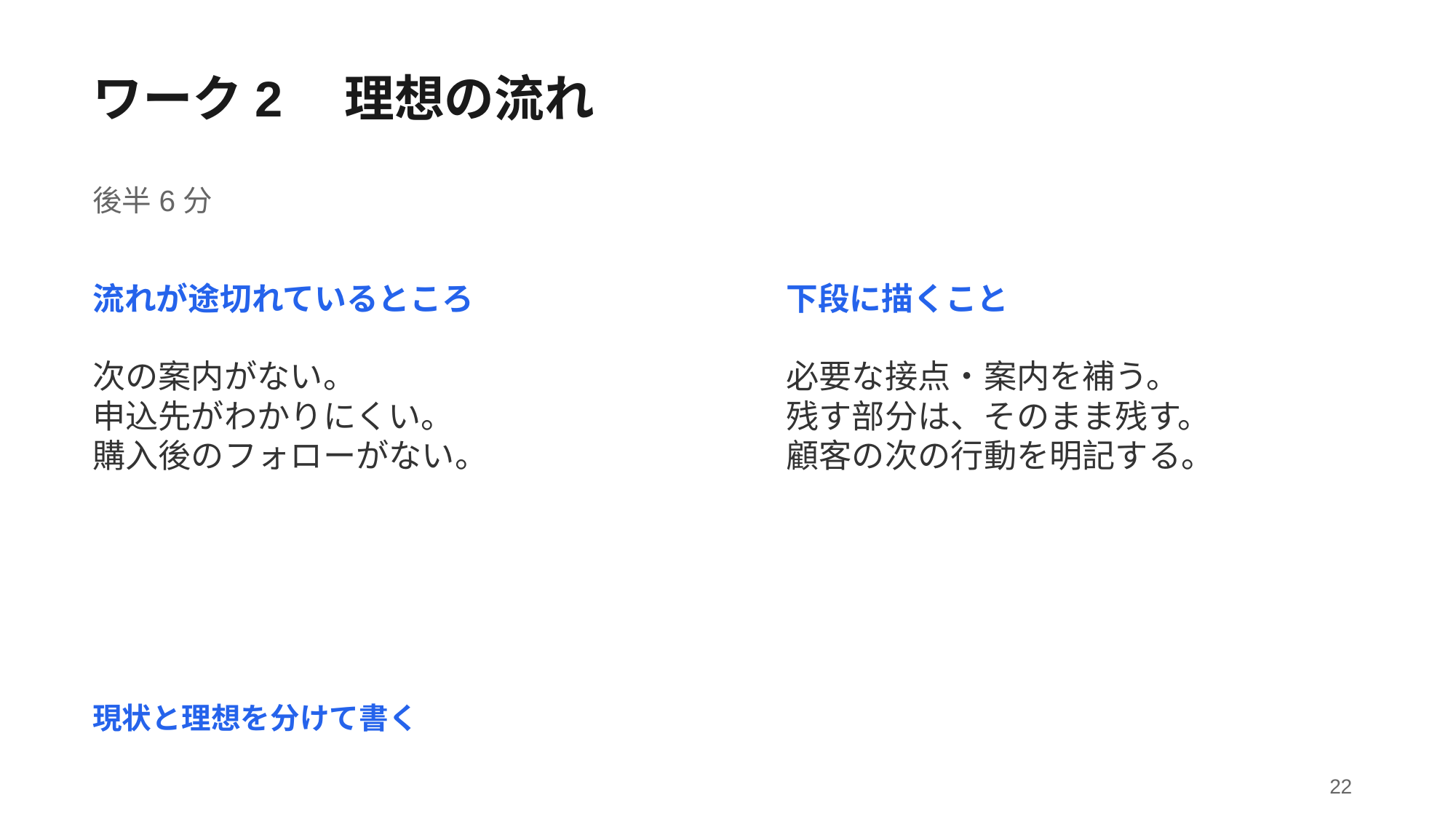

ワーク2　理想の流れ
後半6分
流れが途切れているところ
下段に描くこと
次の案内がない。
申込先がわかりにくい。
購入後のフォローがない。
必要な接点・案内を補う。
残す部分は、そのまま残す。
顧客の次の行動を明記する。
現状と理想を分けて書く
22